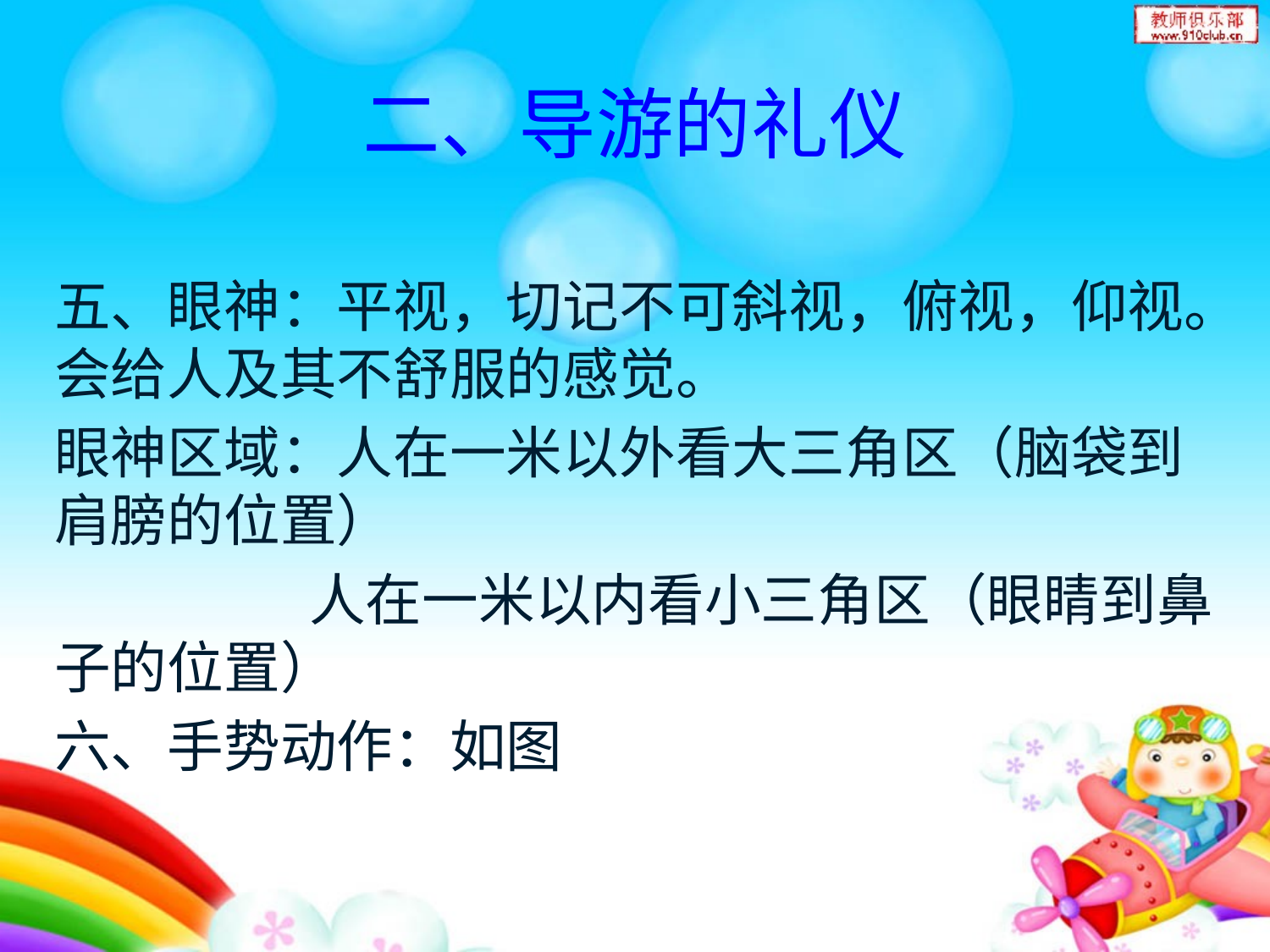

# 二、导游的礼仪
五、眼神：平视，切记不可斜视，俯视，仰视。会给人及其不舒服的感觉。
眼神区域：人在一米以外看大三角区（脑袋到肩膀的位置）
                   人在一米以内看小三角区（眼睛到鼻子的位置）
六、手势动作：如图